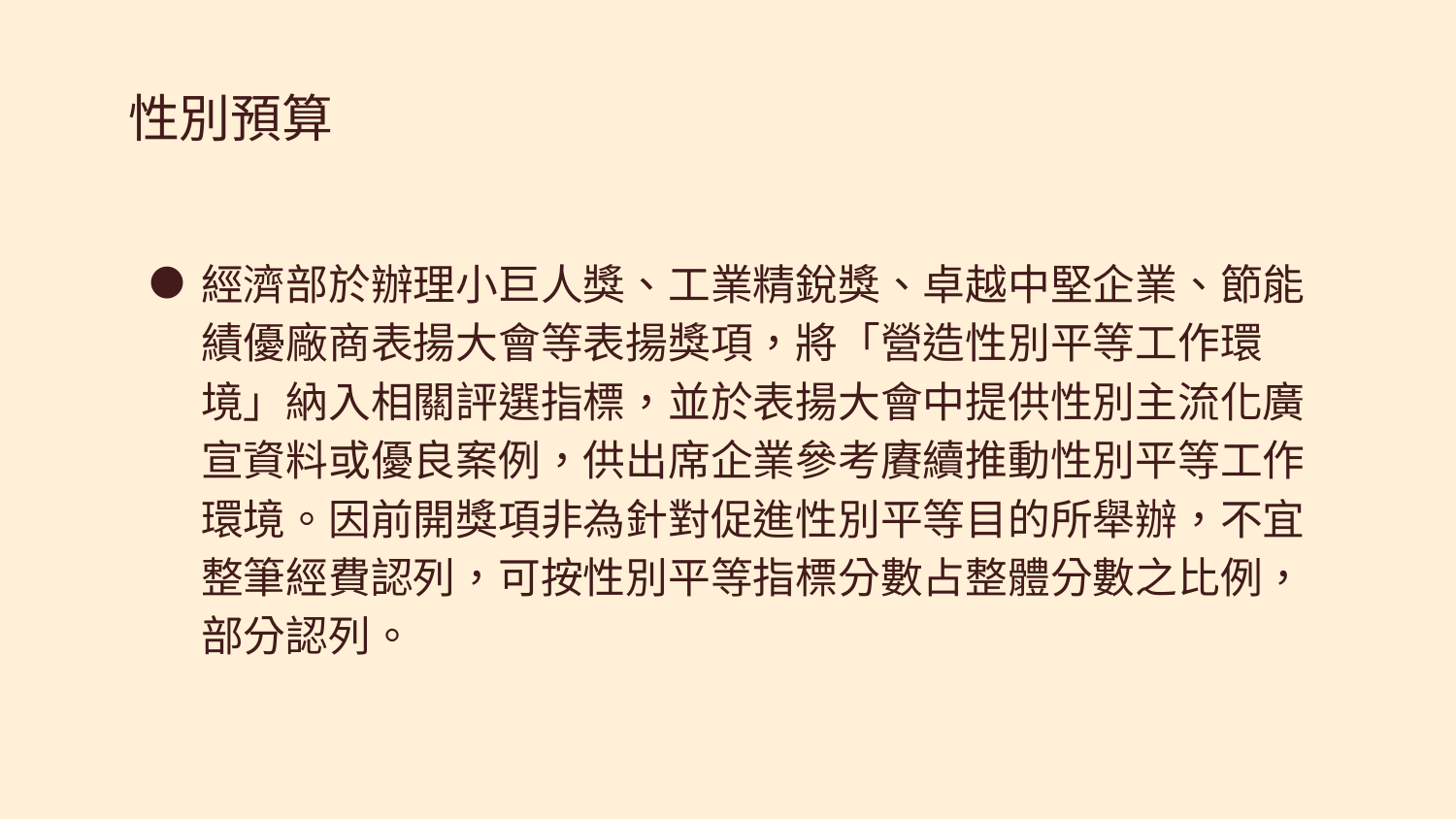

# 性別預算
經濟部於辦理小巨人獎、工業精銳獎、卓越中堅企業、節能績優廠商表揚大會等表揚獎項，將「營造性別平等工作環境」納入相關評選指標，並於表揚大會中提供性別主流化廣宣資料或優良案例，供出席企業參考賡續推動性別平等工作環境。因前開獎項非為針對促進性別平等目的所舉辦，不宜整筆經費認列，可按性別平等指標分數占整體分數之比例，部分認列。